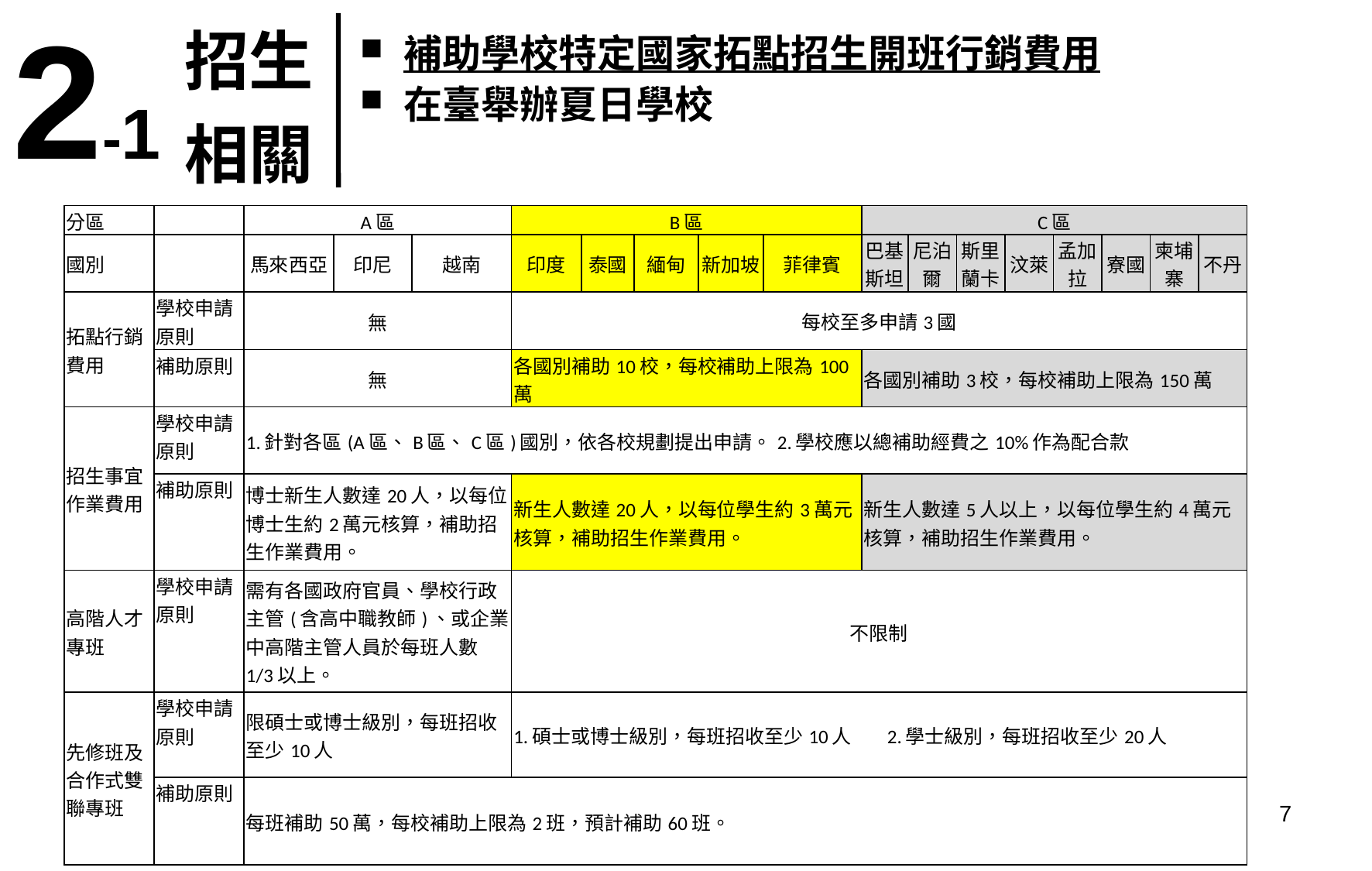

| 2-1 | 招生相關 |
| --- | --- |

補助學校特定國家拓點招生開班行銷費用
在臺舉辦夏日學校
| 分區 |  | A區 |  |  | B區 |  |  |  |  | C區 |  |  |  |  |  |  |  |
| --- | --- | --- | --- | --- | --- | --- | --- | --- | --- | --- | --- | --- | --- | --- | --- | --- | --- |
| 國別 |  | 馬來西亞 | 印尼 | 越南 | 印度 | 泰國 | 緬甸 | 新加坡 | 菲律賓 | 巴基斯坦 | 尼泊爾 | 斯里蘭卡 | 汶萊 | 孟加拉 | 寮國 | 柬埔寨 | 不丹 |
| 拓點行銷費用 | 學校申請原則 | 無 |  |  | 每校至多申請3國 |  |  |  |  |  |  |  |  |  |  |  |  |
|  | 補助原則 | 無 |  |  | 各國別補助10校，每校補助上限為100萬 |  |  |  |  | 各國別補助3校，每校補助上限為150萬 |  |  |  |  |  |  |  |
| 招生事宜作業費用 | 學校申請原則 | 1.針對各區(A區、B區、C區)國別，依各校規劃提出申請。2.學校應以總補助經費之10%作為配合款 |  |  |  |  |  |  |  |  |  |  |  |  |  |  |  |
|  | 補助原則 | 博士新生人數達20人，以每位博士生約2萬元核算，補助招生作業費用。 |  |  | 新生人數達20人，以每位學生約3萬元核算，補助招生作業費用。 |  |  |  |  | 新生人數達5人以上，以每位學生約4萬元核算，補助招生作業費用。 |  |  |  |  |  |  |  |
| 高階人才專班 | 學校申請原則 | 需有各國政府官員、學校行政主管(含高中職教師)、或企業中高階主管人員於每班人數1/3以上。 |  |  | 不限制 |  |  |  |  |  |  |  |  |  |  |  |  |
| 先修班及合作式雙聯專班 | 學校申請原則 | 限碩士或博士級別，每班招收至少10人 |  |  | 1.碩士或博士級別，每班招收至少10人 2.學士級別，每班招收至少20人 |  |  |  |  |  |  |  |  |  |  |  |  |
|  | 補助原則 | 每班補助50萬，每校補助上限為2班，預計補助60班。 |  |  |  |  |  |  |  |  |  |  |  |  |  |  |  |
7